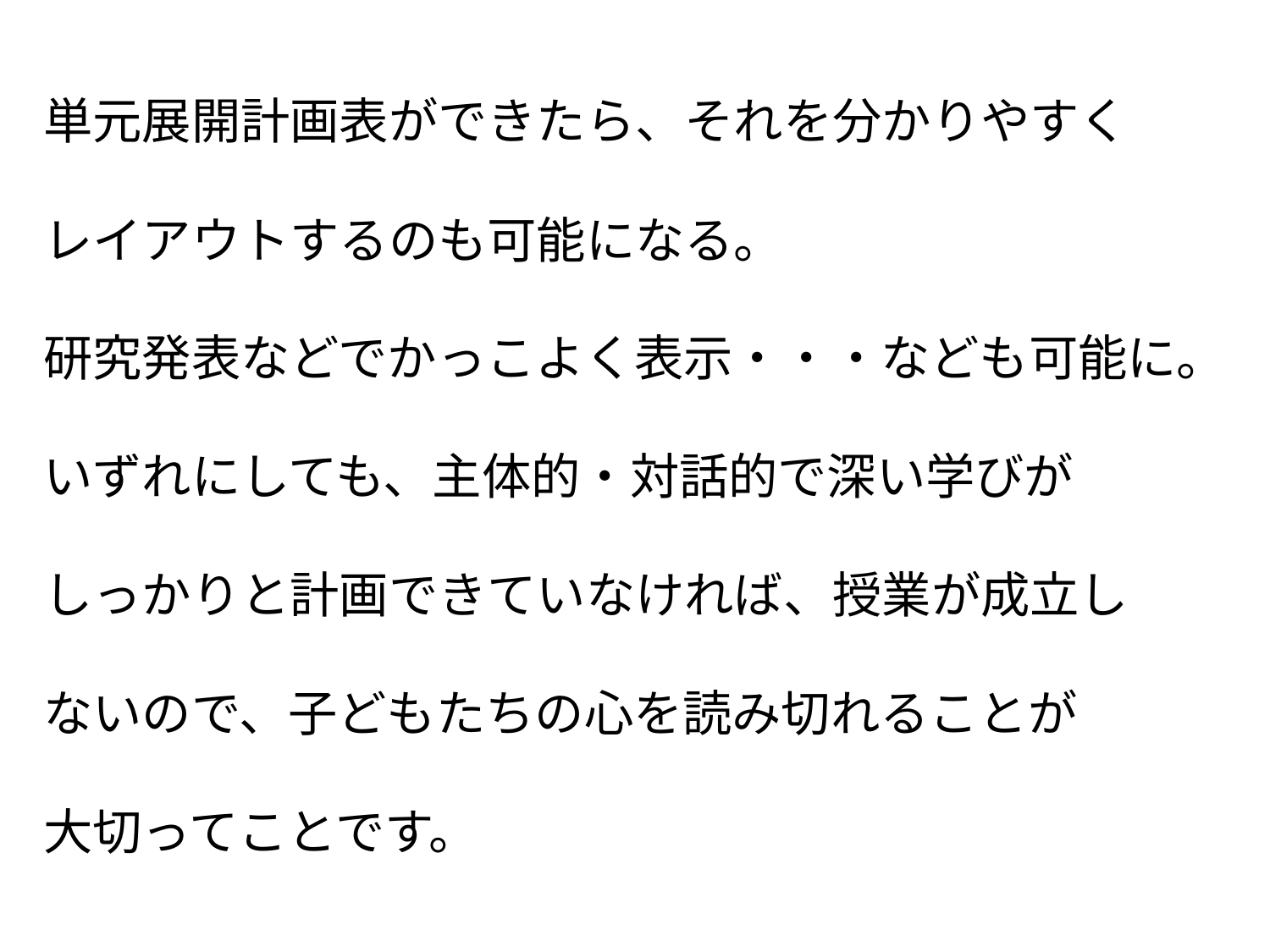

単元展開計画表ができたら、それを分かりやすく

レイアウトするのも可能になる。

研究発表などでかっこよく表示・・・なども可能に。

いずれにしても、主体的・対話的で深い学びが

しっかりと計画できていなければ、授業が成立し

ないので、子どもたちの心を読み切れることが

大切ってことです。